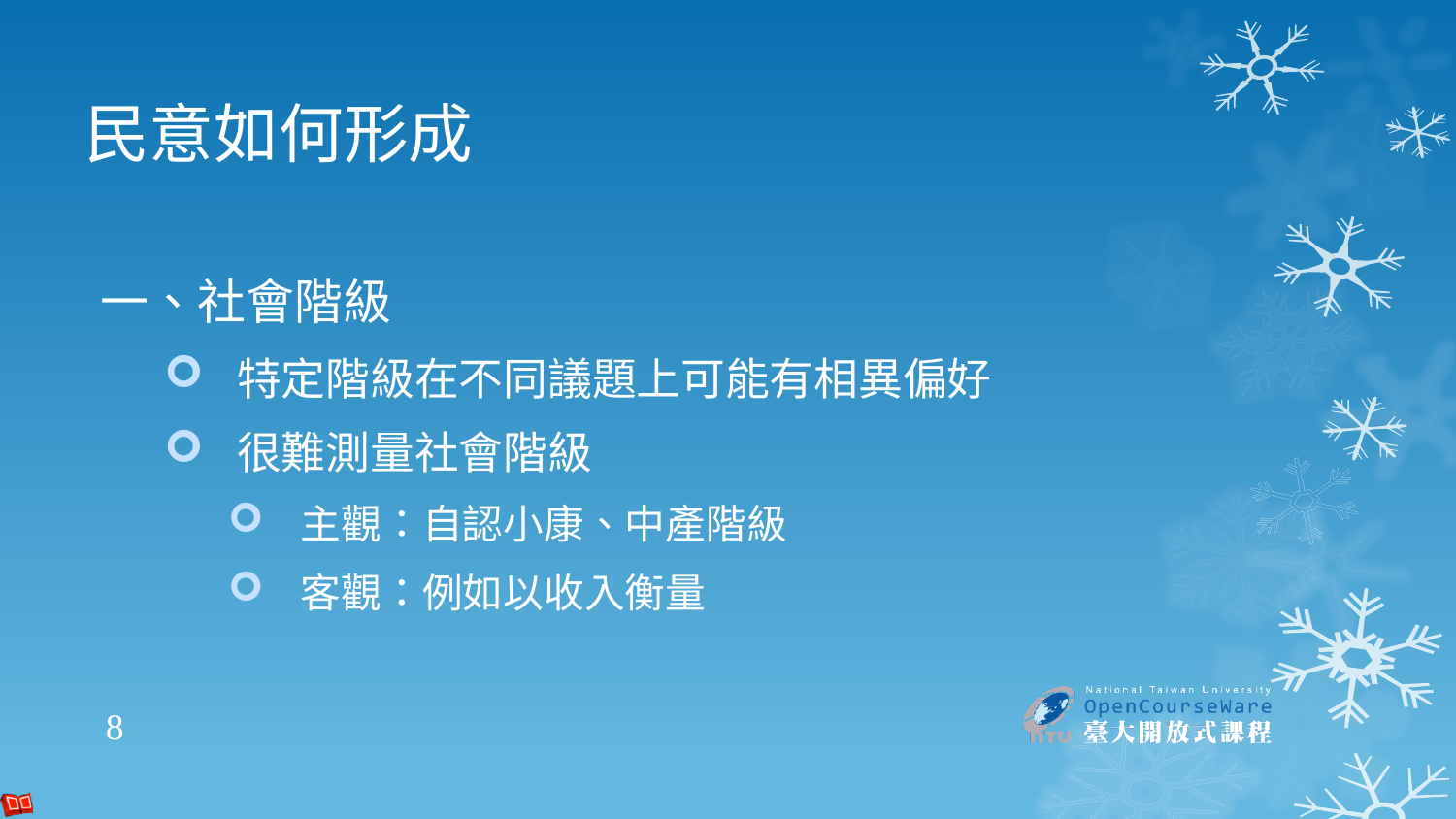

# 民意如何形成
一、社會階級
特定階級在不同議題上可能有相異偏好
很難測量社會階級
主觀：自認小康、中產階級
客觀：例如以收入衡量
8